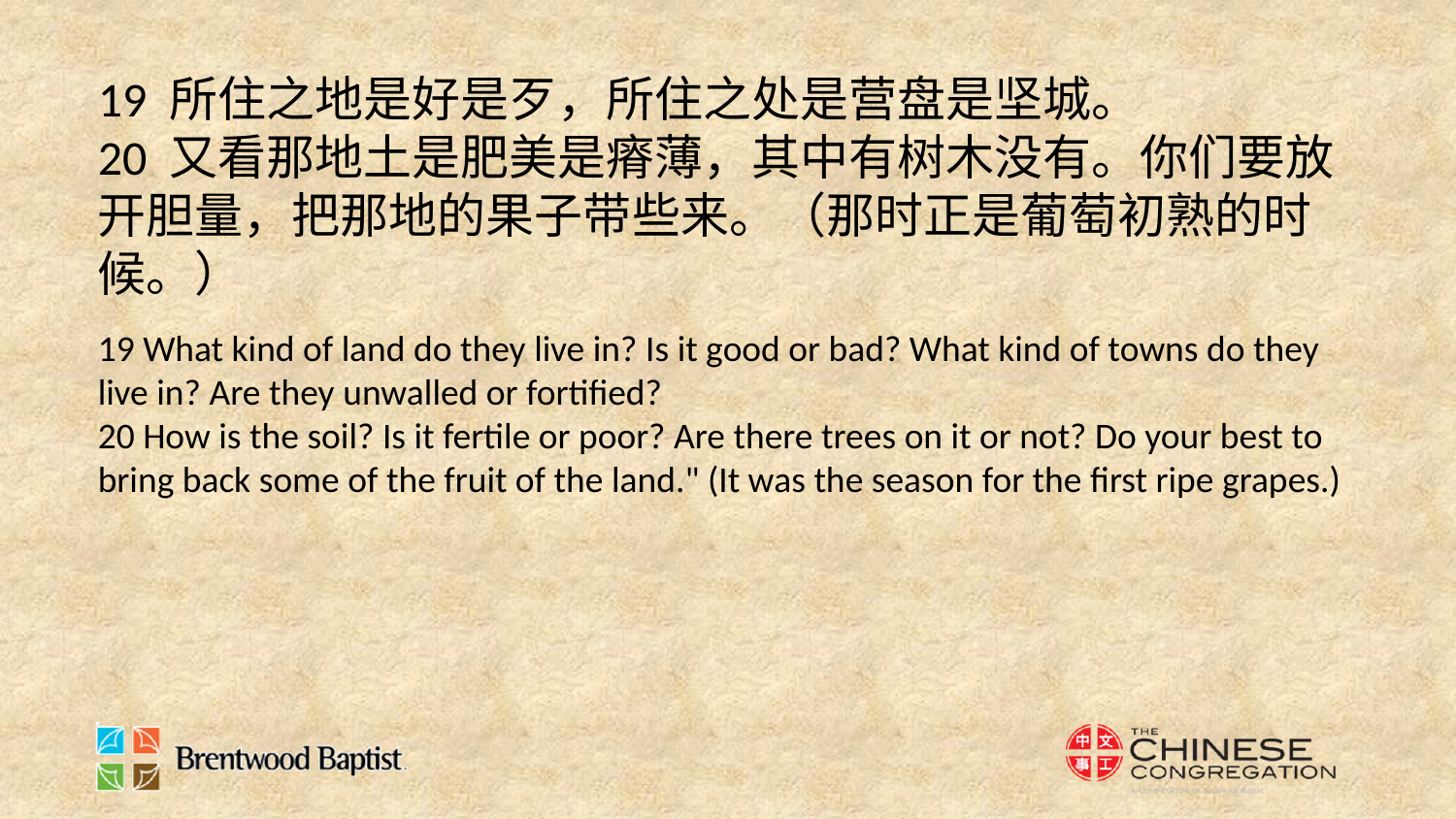

19 所住之地是好是歹，所住之处是营盘是坚城。
20 又看那地土是肥美是瘠薄，其中有树木没有。你们要放开胆量，把那地的果子带些来。（那时正是葡萄初熟的时候。）

19 What kind of land do they live in? Is it good or bad? What kind of towns do they live in? Are they unwalled or fortified?
20 How is the soil? Is it fertile or poor? Are there trees on it or not? Do your best to bring back some of the fruit of the land." (It was the season for the first ripe grapes.)